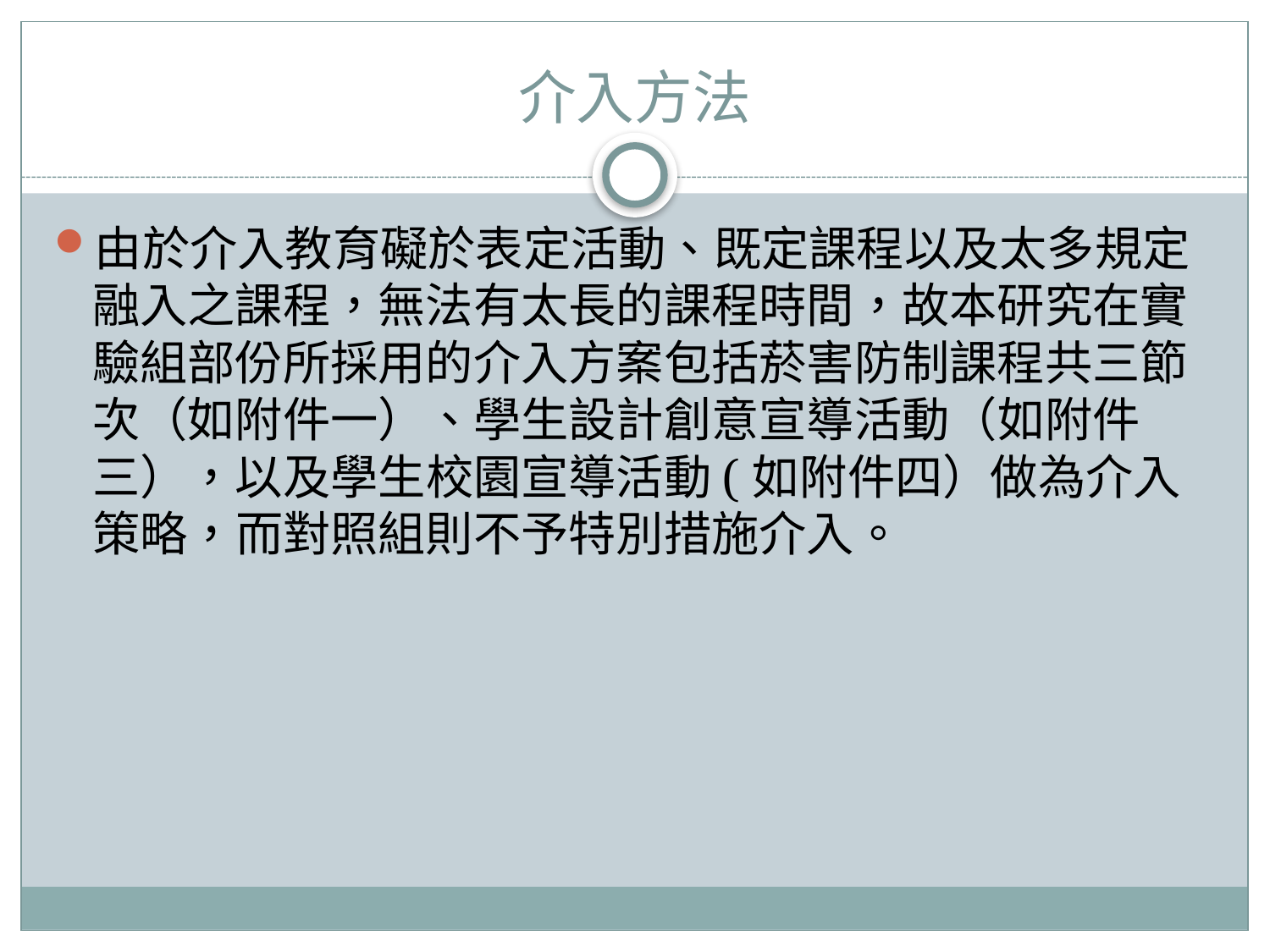

# 介入方法
由於介入教育礙於表定活動、既定課程以及太多規定融入之課程，無法有太長的課程時間，故本研究在實驗組部份所採用的介入方案包括菸害防制課程共三節次（如附件一）、學生設計創意宣導活動（如附件三），以及學生校園宣導活動(如附件四）做為介入策略，而對照組則不予特別措施介入。